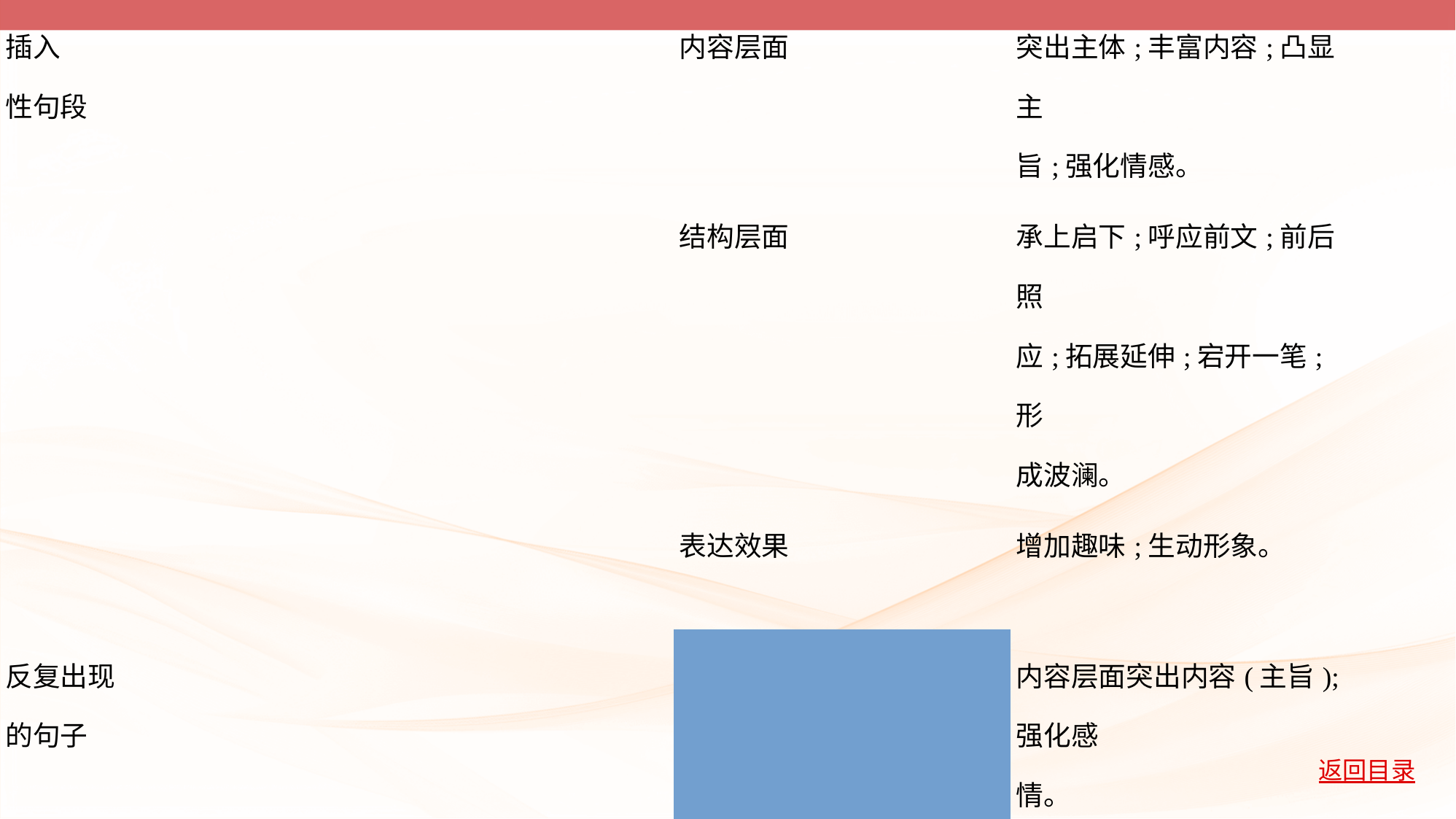

| 插入 性句段 |  | 内容层面 | 突出主体;丰富内容;凸显主 旨;强化情感。 |
| --- | --- | --- | --- |
|  |  | 结构层面 | 承上启下;呼应前文;前后照 应;拓展延伸;宕开一笔;形 成波澜。 |
|  |  | 表达效果 | 增加趣味;生动形象。 |
| 反复出现 的句子 |  | 内容层面 | 突出内容(主旨);强化感 情。 |
|  |  | 结构层面 | 交代线索;前后呼应。 |
|  |  | 表达效果 | 强化突出;一唱三叹。 |